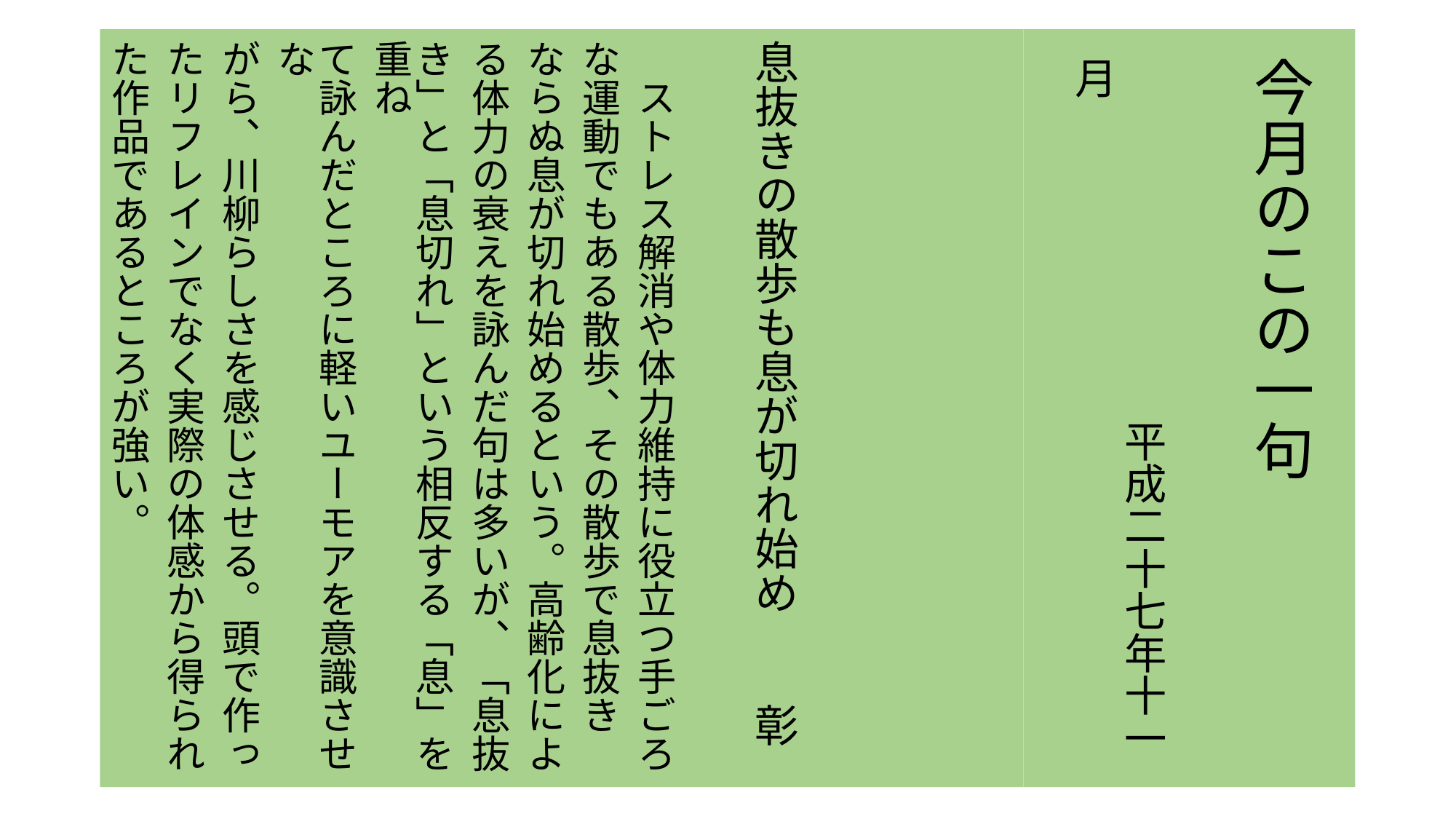

息抜きの散歩も息が切れ始め　　彰

　ストレス解消や体力維持に役立つ手ごろ
な運動でもある散歩、その散歩で息抜き
ならぬ息が切れ始めるという。高齢化によ
る体力の衰えを詠んだ句は多いが、「息抜
き」と「息切れ」という相反する「息」を重ね
て詠んだところに軽いユーモアを意識させな
がら、川柳らしさを感じさせる。頭で作っ
たリフレインでなく実際の体感から得られ
た作品であるところが強い。
# 今月のこの一句 　　　　　　平成二十七年十一月